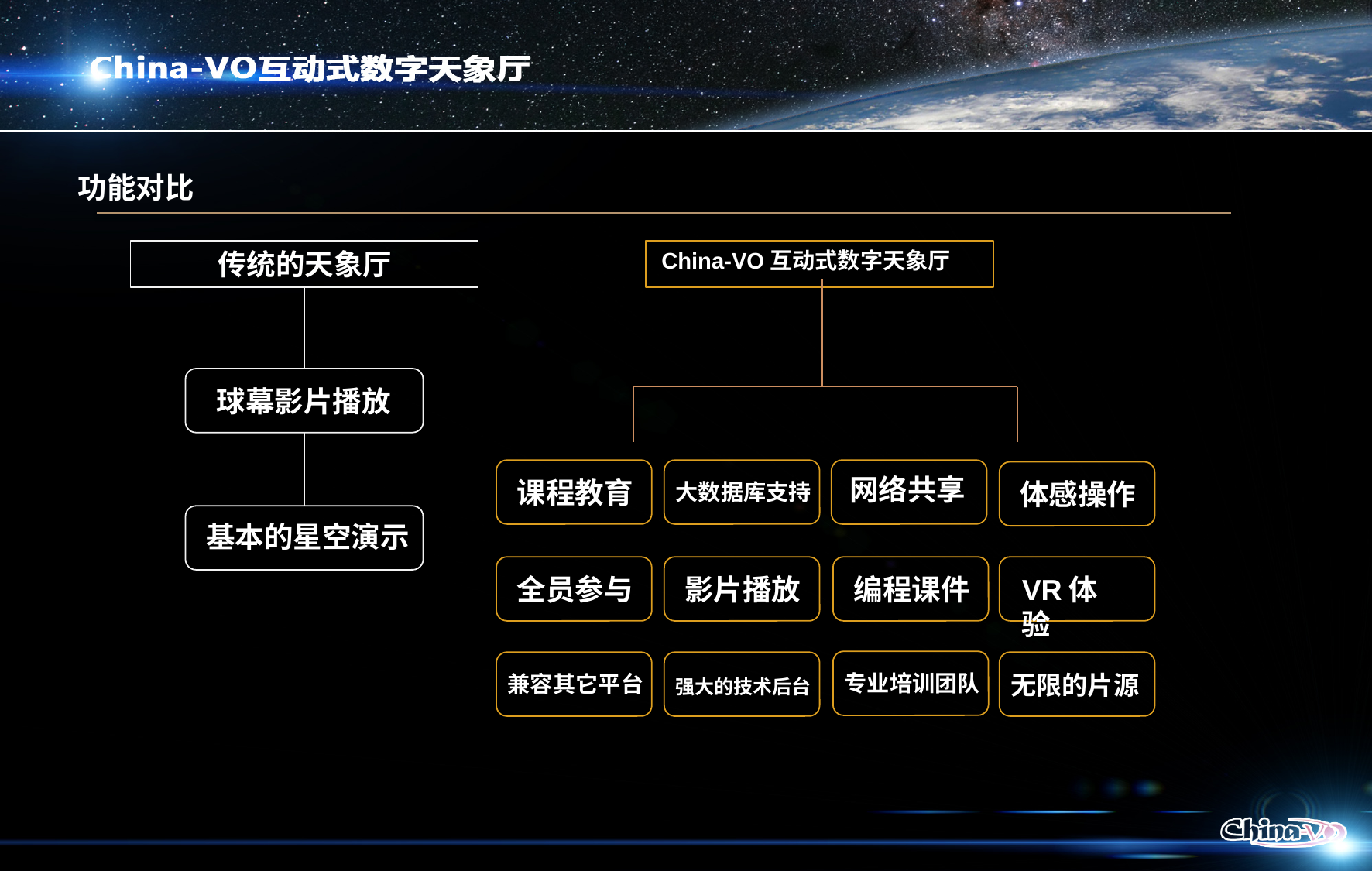

功能对比

传统的天象厅

China-VO互动式数字天象厅

球幕影片播放

网络共享
课程教育
体感操作
大数据库支持

基本的星空演示

全员参与
影片播放
编程课件
VR体验

专业培训团队
无限的片源
兼容其它平台
强大的技术后台